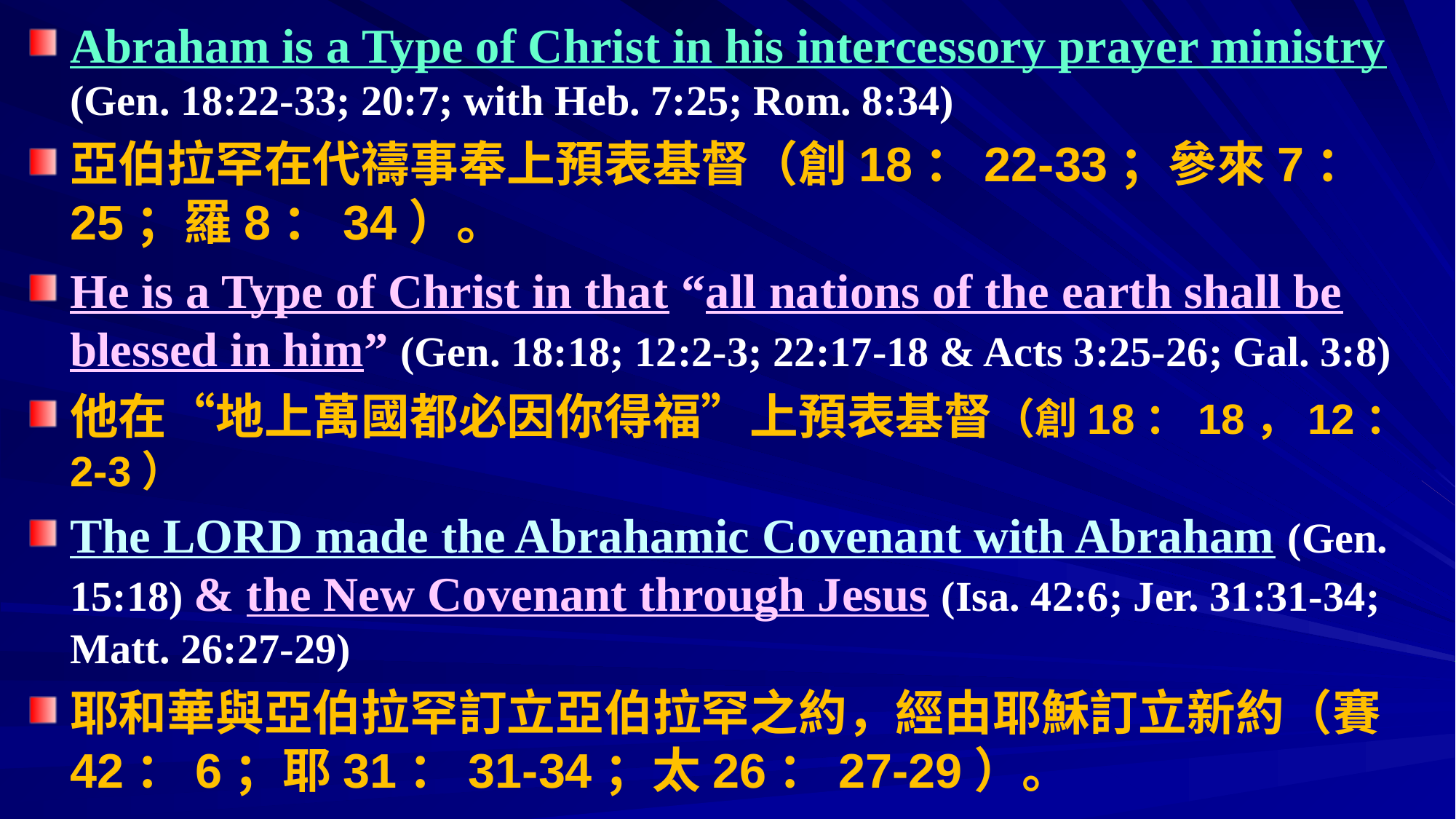

Abraham is a Type of Christ in his intercessory prayer ministry (Gen. 18:22-33; 20:7; with Heb. 7:25; Rom. 8:34)
亞伯拉罕在代禱事奉上預表基督（創18：22-33；參來7：25；羅8：34）。
He is a Type of Christ in that “all nations of the earth shall be blessed in him” (Gen. 18:18; 12:2-3; 22:17-18 & Acts 3:25-26; Gal. 3:8)
他在“地上萬國都必因你得福”上預表基督（創18：18，12：2-3）
The LORD made the Abrahamic Covenant with Abraham (Gen. 15:18) & the New Covenant through Jesus (Isa. 42:6; Jer. 31:31-34; Matt. 26:27-29)
耶和華與亞伯拉罕訂立亞伯拉罕之約，經由耶穌訂立新約（賽42：6；耶31：31-34；太26：27-29）。